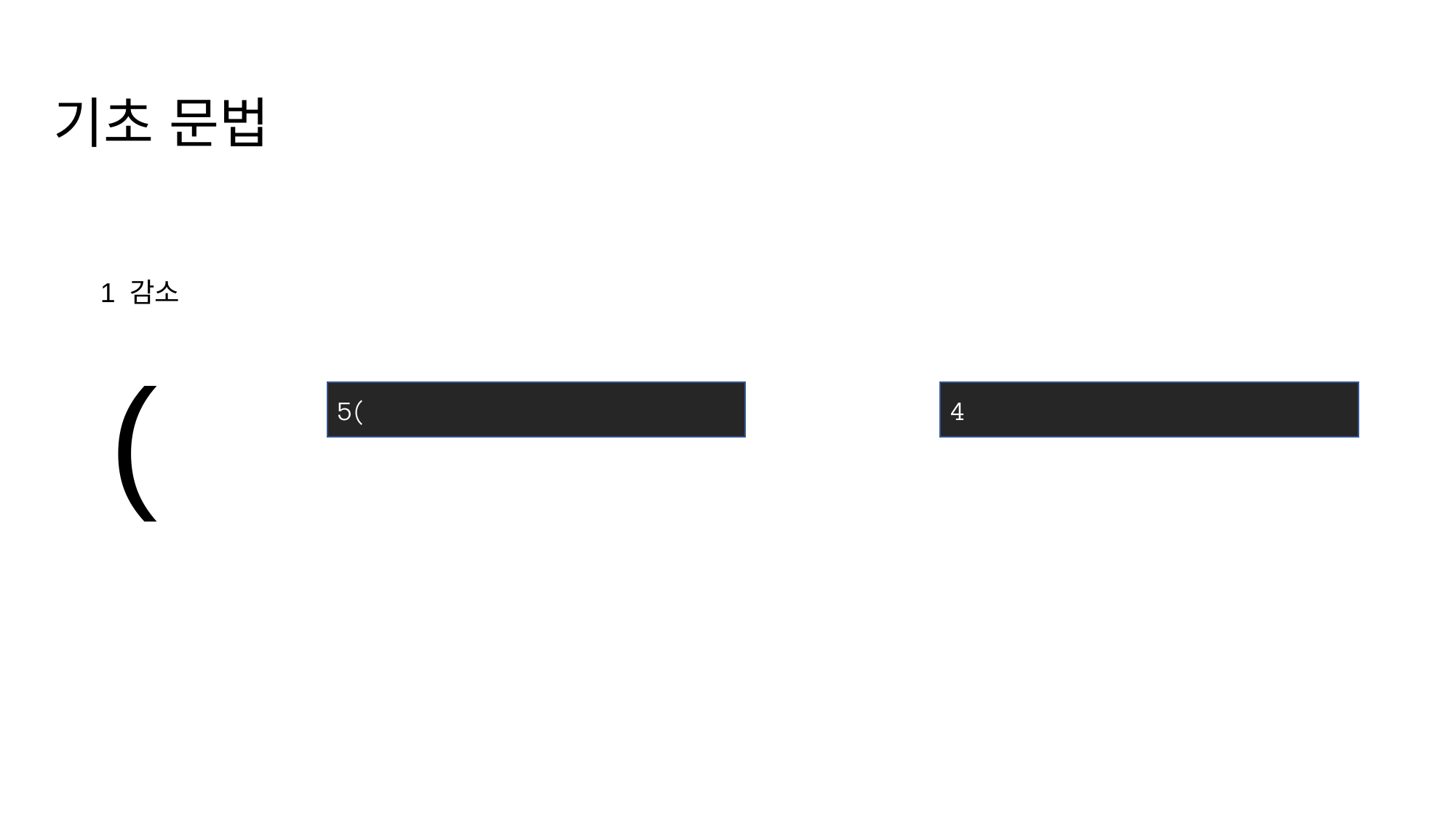

기초 문법
(
1 감소
5(
4